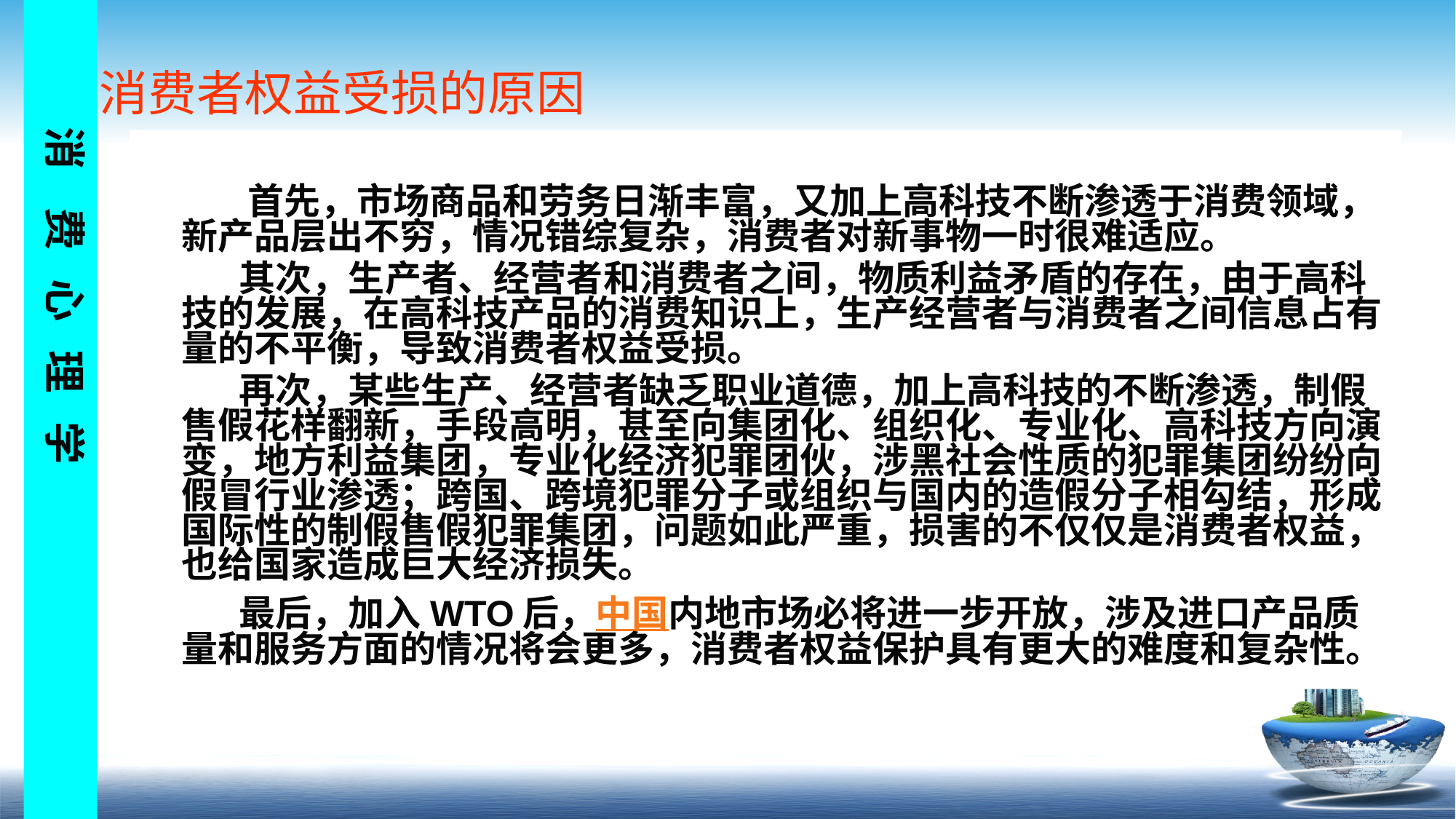

消费者权益受损的原因

            首先，市场商品和劳务日渐丰富，又加上高科技不断渗透于消费领域，新产品层出不穷，情况错综复杂，消费者对新事物一时很难适应。
           其次，生产者、经营者和消费者之间，物质利益矛盾的存在，由于高科技的发展，在高科技产品的消费知识上，生产经营者与消费者之间信息占有量的不平衡，导致消费者权益受损。
           再次，某些生产、经营者缺乏职业道德，加上高科技的不断渗透，制假售假花样翻新，手段高明，甚至向集团化、组织化、专业化、高科技方向演变，地方利益集团，专业化经济犯罪团伙，涉黑社会性质的犯罪集团纷纷向假冒行业渗透；跨国、跨境犯罪分子或组织与国内的造假分子相勾结，形成国际性的制假售假犯罪集团，问题如此严重，损害的不仅仅是消费者权益，也给国家造成巨大经济损失。
           最后，加入WTO后，中国内地市场必将进一步开放，涉及进口产品质量和服务方面的情况将会更多，消费者权益保护具有更大的难度和复杂性。